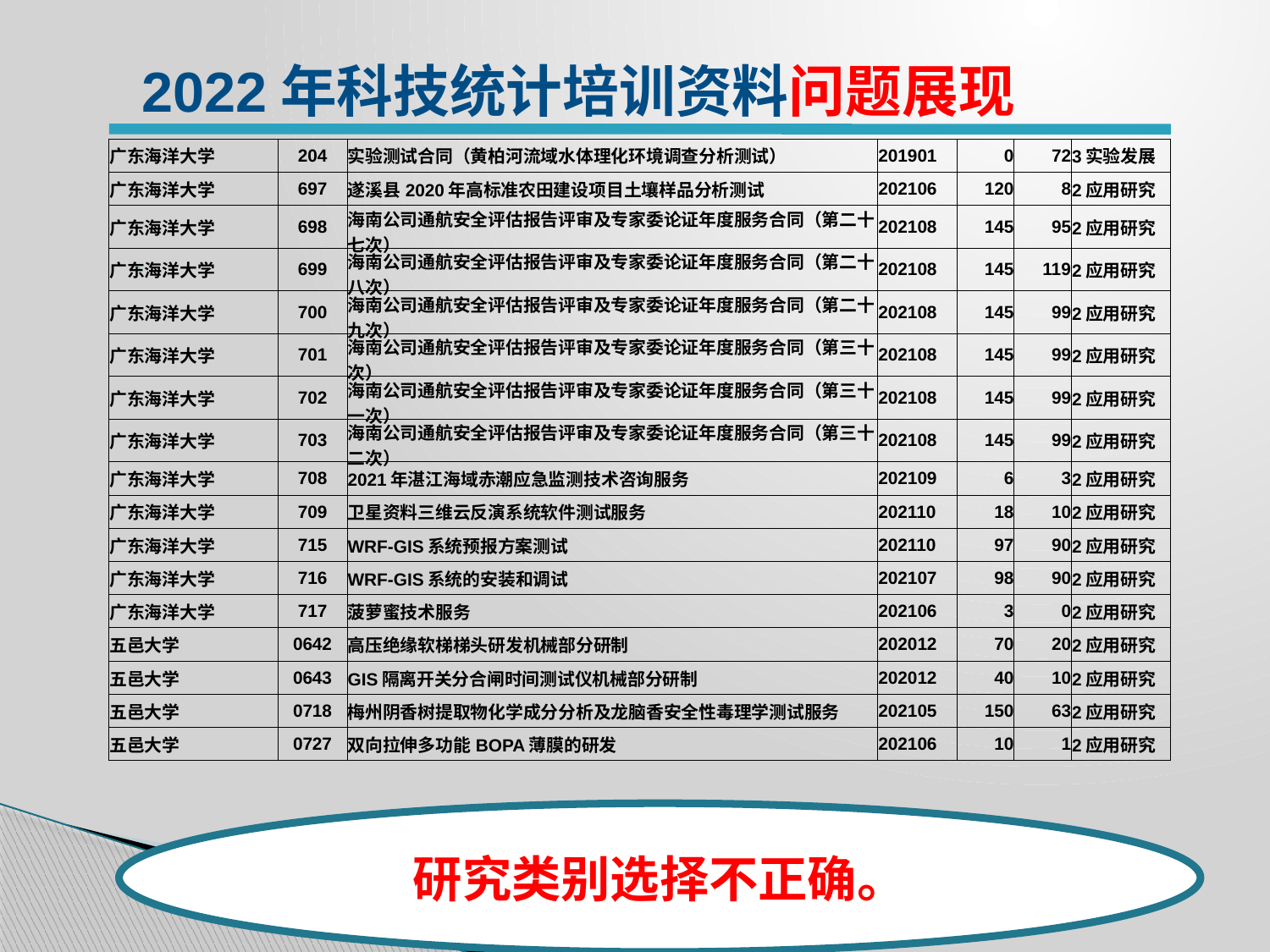

2022年科技统计培训资料问题展现
| 广东海洋大学 | 204 | 实验测试合同（黄柏河流域水体理化环境调查分析测试） | 201901 | 0 | 72 | 3实验发展 |
| --- | --- | --- | --- | --- | --- | --- |
| 广东海洋大学 | 697 | 遂溪县2020年高标准农田建设项目土壤样品分析测试 | 202106 | 120 | 8 | 2应用研究 |
| 广东海洋大学 | 698 | 海南公司通航安全评估报告评审及专家委论证年度服务合同（第二十七次） | 202108 | 145 | 95 | 2应用研究 |
| 广东海洋大学 | 699 | 海南公司通航安全评估报告评审及专家委论证年度服务合同（第二十八次） | 202108 | 145 | 119 | 2应用研究 |
| 广东海洋大学 | 700 | 海南公司通航安全评估报告评审及专家委论证年度服务合同（第二十九次） | 202108 | 145 | 99 | 2应用研究 |
| 广东海洋大学 | 701 | 海南公司通航安全评估报告评审及专家委论证年度服务合同（第三十次） | 202108 | 145 | 99 | 2应用研究 |
| 广东海洋大学 | 702 | 海南公司通航安全评估报告评审及专家委论证年度服务合同（第三十一次） | 202108 | 145 | 99 | 2应用研究 |
| 广东海洋大学 | 703 | 海南公司通航安全评估报告评审及专家委论证年度服务合同（第三十二次） | 202108 | 145 | 99 | 2应用研究 |
| 广东海洋大学 | 708 | 2021年湛江海域赤潮应急监测技术咨询服务 | 202109 | 6 | 3 | 2应用研究 |
| 广东海洋大学 | 709 | 卫星资料三维云反演系统软件测试服务 | 202110 | 18 | 10 | 2应用研究 |
| 广东海洋大学 | 715 | WRF-GIS系统预报方案测试 | 202110 | 97 | 90 | 2应用研究 |
| 广东海洋大学 | 716 | WRF-GIS系统的安装和调试 | 202107 | 98 | 90 | 2应用研究 |
| 广东海洋大学 | 717 | 菠萝蜜技术服务 | 202106 | 3 | 0 | 2应用研究 |
| 五邑大学 | 0642 | 高压绝缘软梯梯头研发机械部分研制 | 202012 | 70 | 20 | 2应用研究 |
| 五邑大学 | 0643 | GIS隔离开关分合闸时间测试仪机械部分研制 | 202012 | 40 | 10 | 2应用研究 |
| 五邑大学 | 0718 | 梅州阴香树提取物化学成分分析及龙脑香安全性毒理学测试服务 | 202105 | 150 | 63 | 2应用研究 |
| 五邑大学 | 0727 | 双向拉伸多功能BOPA薄膜的研发 | 202106 | 10 | 1 | 2应用研究 |
研究类别选择不正确。